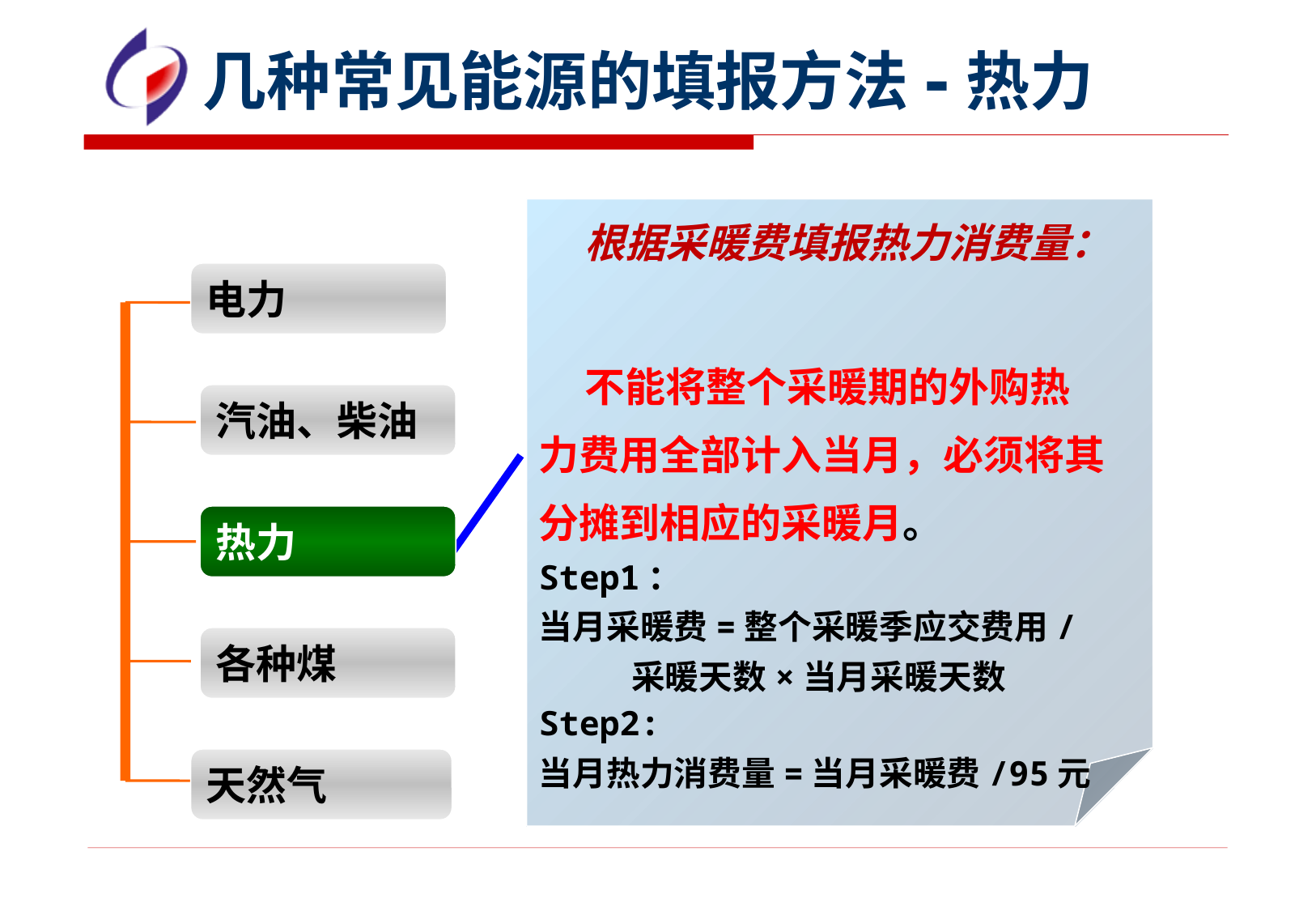

几种常见能源的填报方法-热力
    根据采暖费填报热力消费量：
    不能将整个采暖期的外购热力费用全部计入当月，必须将其分摊到相应的采暖月。
Step1：
当月采暖费=整个采暖季应交费用/
           采暖天数×当月采暖天数Step2:
当月热力消费量=当月采暖费/95元

电力

汽油、柴油

热力

各种煤

天然气